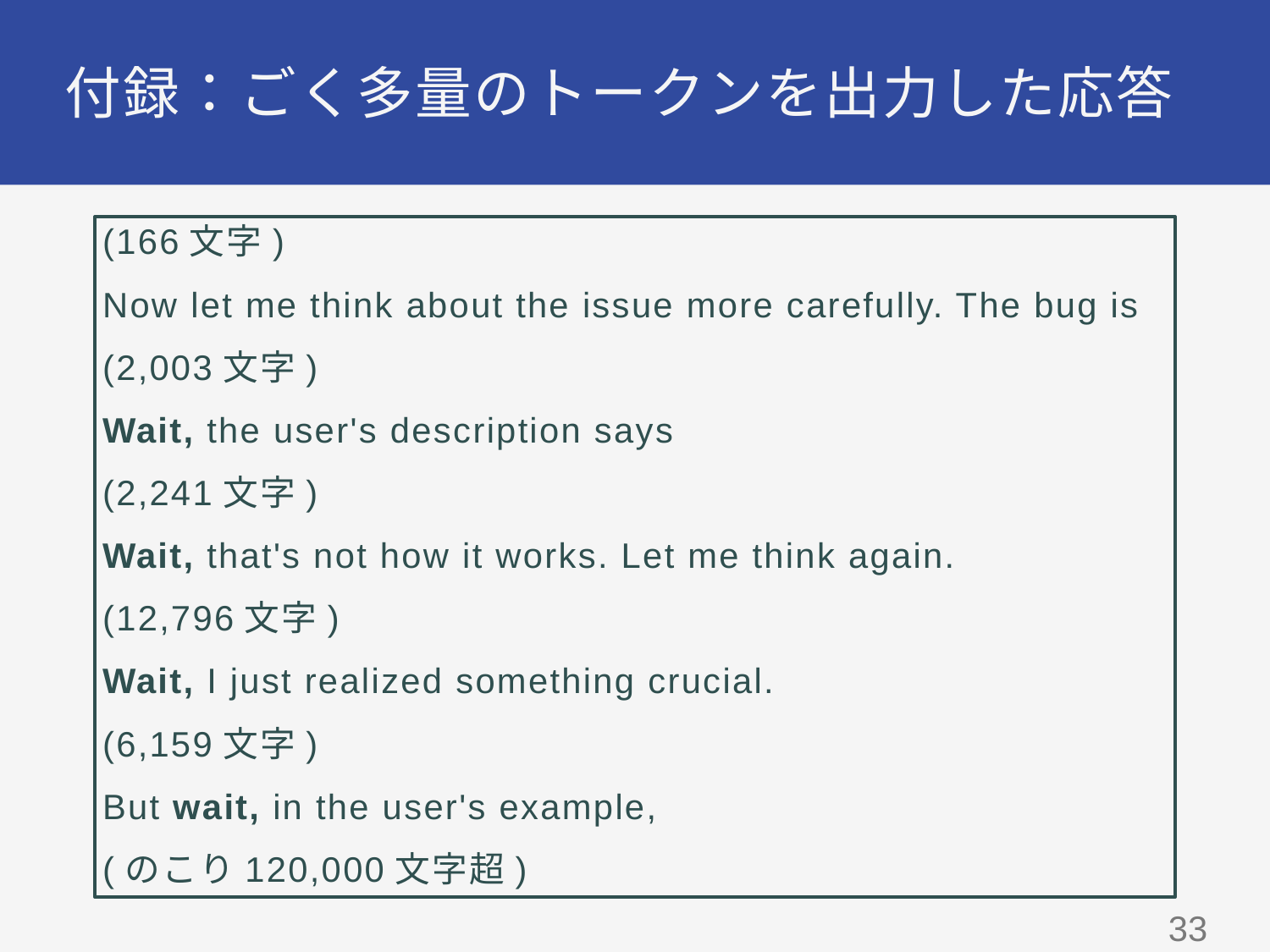

# 付録：ごく多量のトークンを出力した応答
(166文字)
Now let me think about the issue more carefully. The bug is
(2,003文字)
Wait, the user's description says
(2,241文字)
Wait, that's not how it works. Let me think again.
(12,796文字)
Wait, I just realized something crucial.
(6,159文字)
But wait, in the user's example,
(のこり120,000文字超)
33